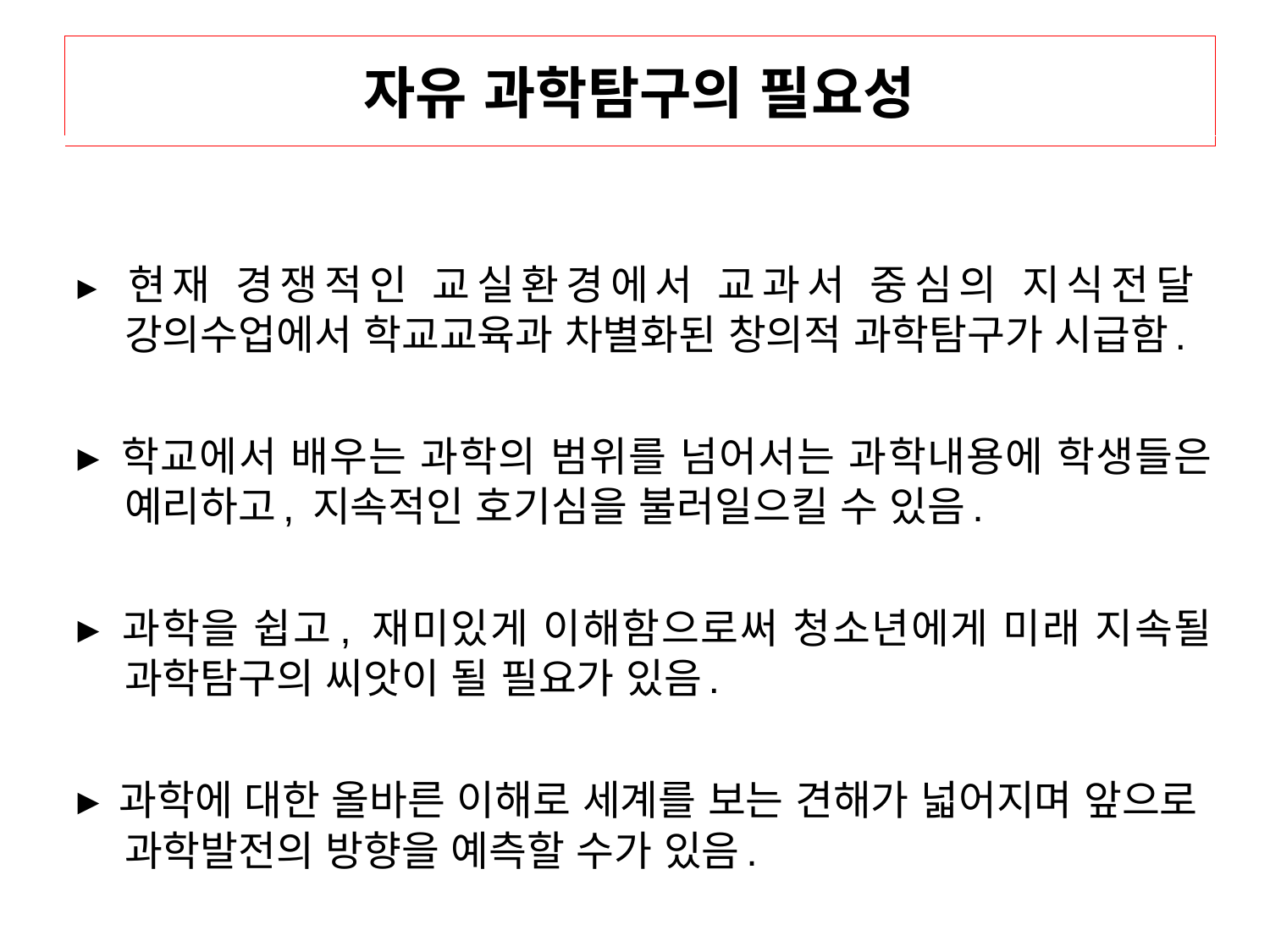

# 자유 과학탐구의 필요성

▸ 현재 경쟁적인 교실환경에서 교과서 중심의 지식전달  강의수업에서 학교교육과 차별화된 창의적 과학탐구가 시급함.

▸ 학교에서 배우는 과학의 범위를 넘어서는 과학내용에 학생들은 예리하고, 지속적인 호기심을 불러일으킬 수 있음.

▸ 과학을 쉽고, 재미있게 이해함으로써 청소년에게 미래 지속될 과학탐구의 씨앗이 될 필요가 있음.

▸ 과학에 대한 올바른 이해로 세계를 보는 견해가 넓어지며 앞으로 과학발전의 방향을 예측할 수가 있음.